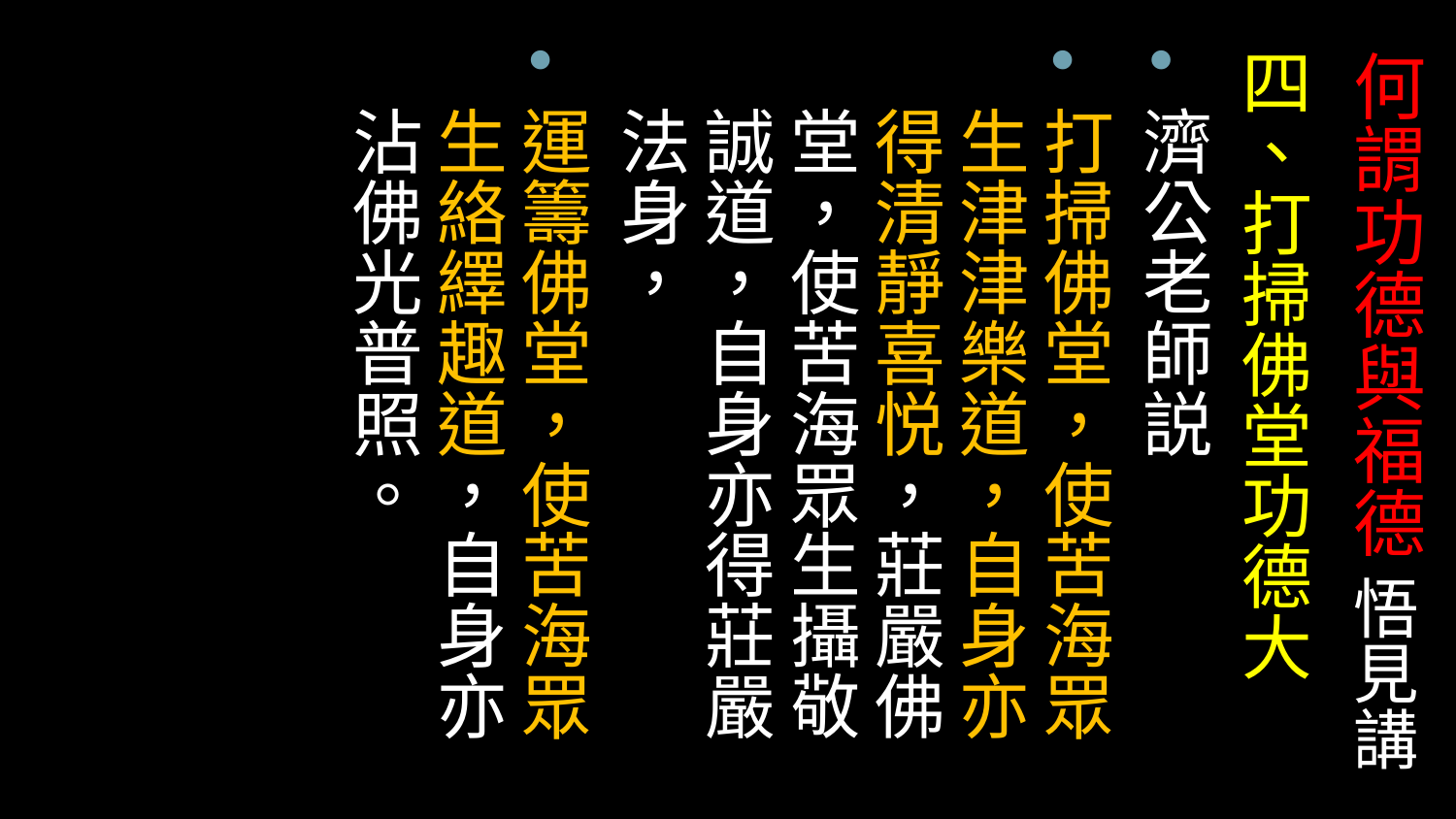

四、打掃佛堂功德大
濟公老師説
打掃佛堂，使苦海眾生津津樂道，自身亦得清靜喜悦，莊嚴佛 堂，使苦海眾生攝敬誠道，自身亦得莊嚴法身，
運籌佛堂，使苦海眾生絡繹趣道，自身亦沾佛光普照。

# 何謂功德與福德 悟見講